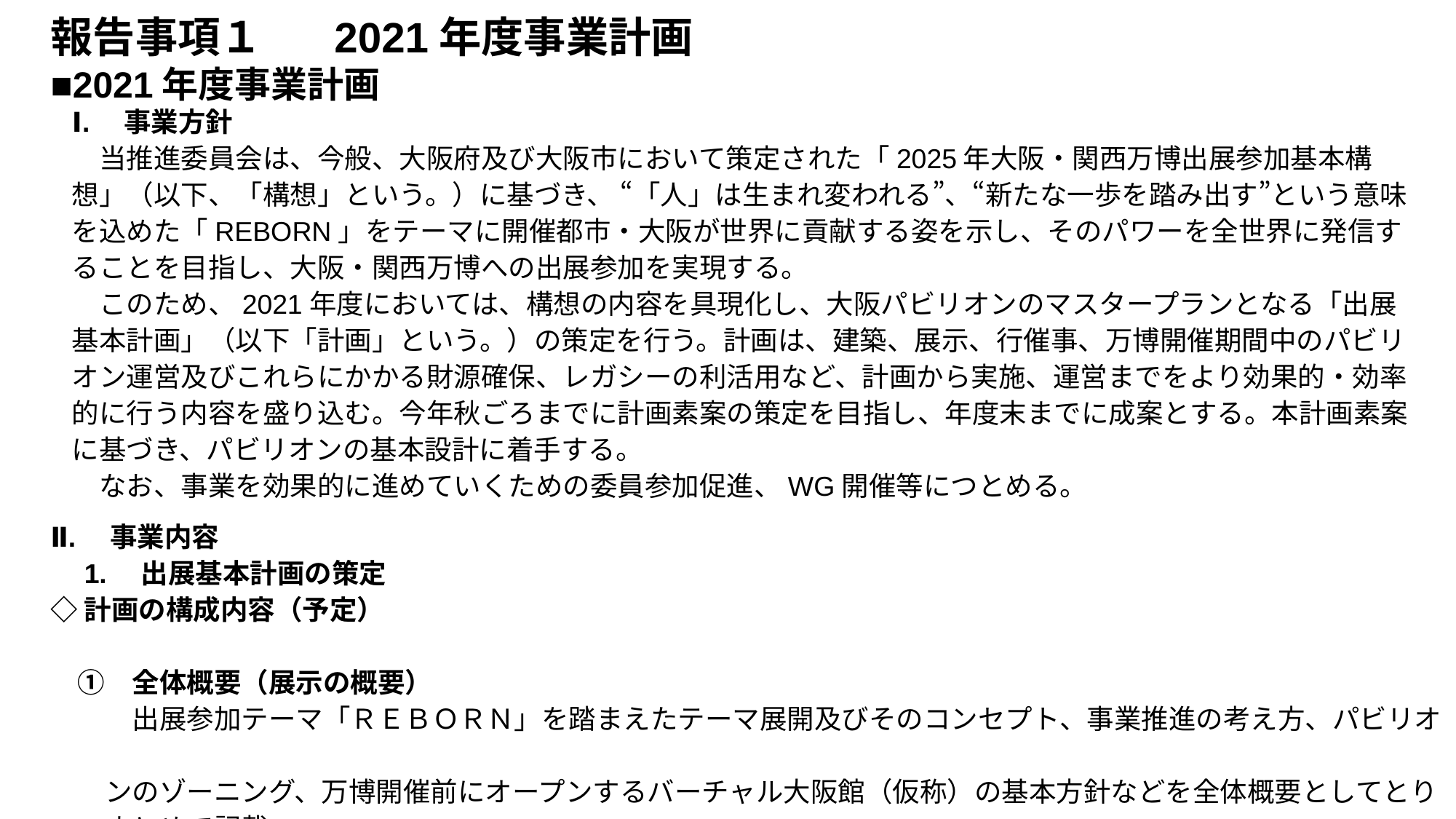

報告事項１  　2021年度事業計画
■2021年度事業計画
Ⅰ.　事業方針
　当推進委員会は、今般、大阪府及び大阪市において策定された「2025年大阪・関西万博出展参加基本構想」（以下、「構想」という。）に基づき、 “「人」は生まれ変われる”、“新たな一歩を踏み出す”という意味を込めた「REBORN」をテーマに開催都市・大阪が世界に貢献する姿を示し、そのパワーを全世界に発信することを目指し、大阪・関西万博への出展参加を実現する。
　このため、2021年度においては、構想の内容を具現化し、大阪パビリオンのマスタープランとなる「出展基本計画」（以下「計画」という。）の策定を行う。計画は、建築、展示、行催事、万博開催期間中のパビリオン運営及びこれらにかかる財源確保、レガシーの利活用など、計画から実施、運営までをより効果的・効率的に行う内容を盛り込む。今年秋ごろまでに計画素案の策定を目指し、年度末までに成案とする。本計画素案に基づき、パビリオンの基本設計に着手する。
　なお、事業を効果的に進めていくための委員参加促進、WG開催等につとめる。
Ⅱ.　事業内容
　1.　出展基本計画の策定
◇計画の構成内容（予定）

　①　全体概要（展示の概要）
　　　出展参加テーマ「ＲＥＢＯＲＮ」を踏まえたテーマ展開及びそのコンセプト、事業推進の考え方、パビリオ
　　ンのゾーニング、万博開催前にオープンするバーチャル大阪館（仮称）の基本方針などを全体概要としてとり
　　まとめて記載。